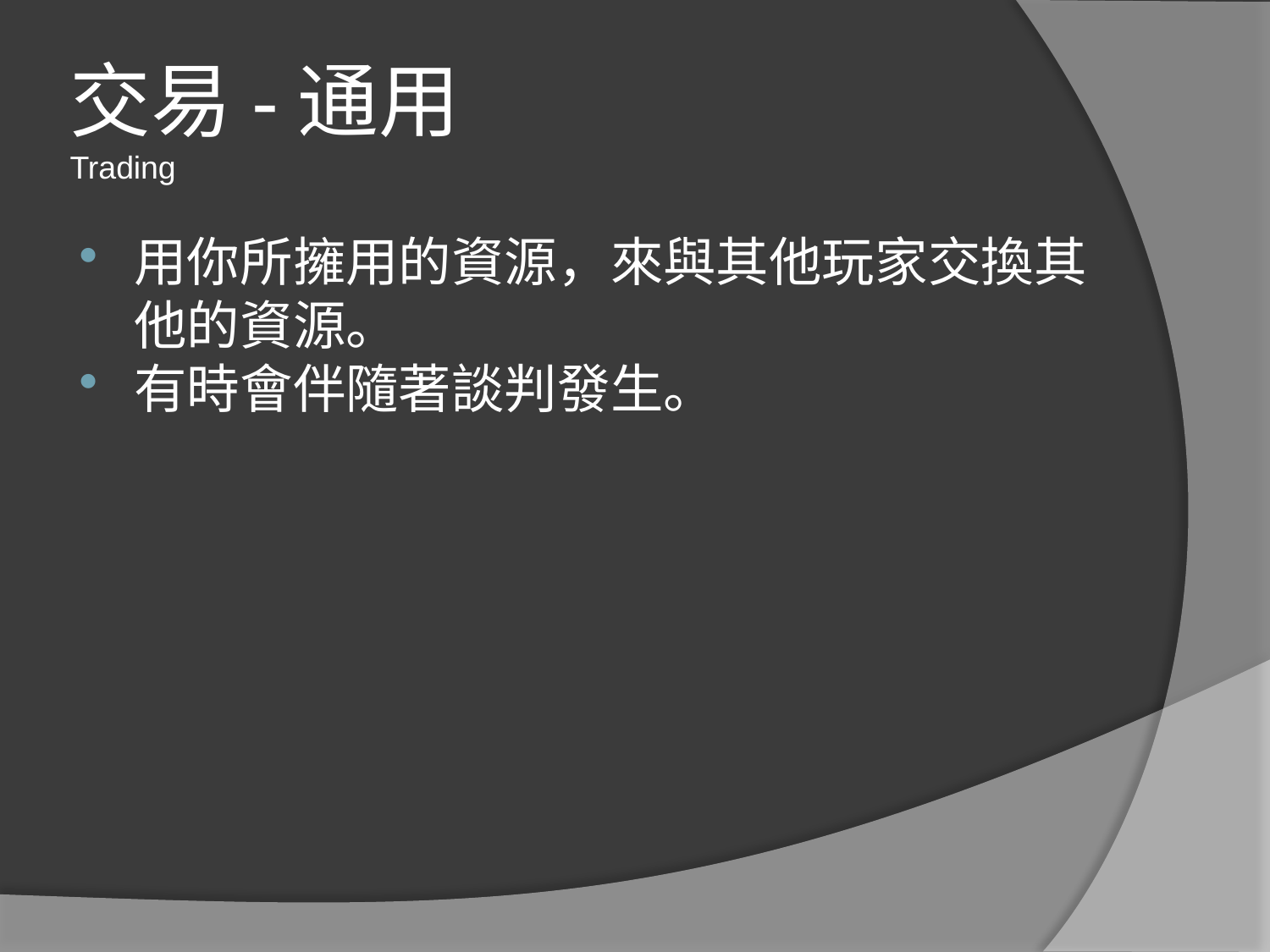

交易-通用
Trading
用你所擁用的資源，來與其他玩家交換其他的資源。
有時會伴隨著談判發生。